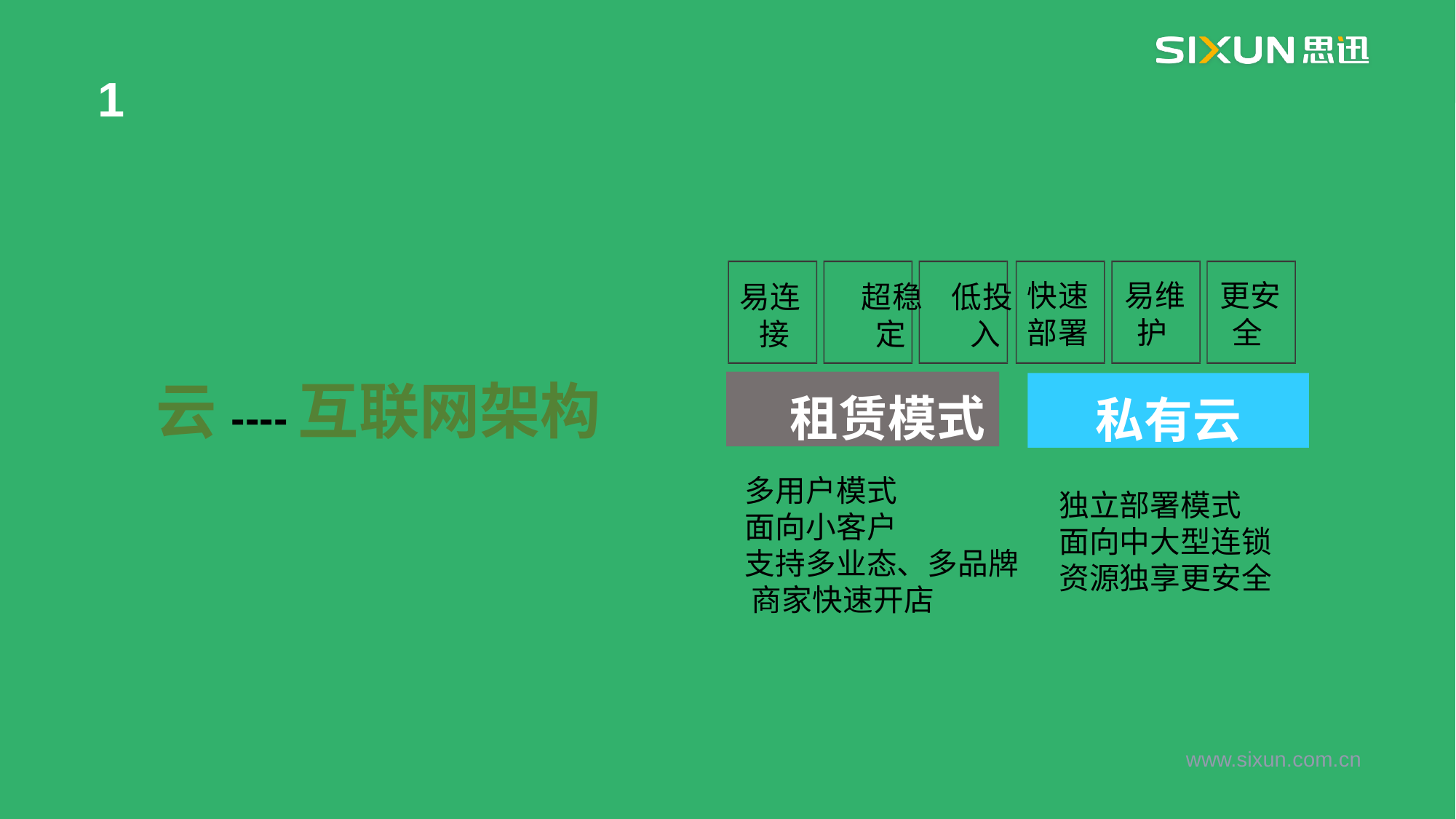

1

快速	易维	更安  部署		护		全
易连	超稳    低投  接	  定	入
租赁模式
云----互联网架构
私有云
多用户模式
面向小客户
支持多业态、多品牌  商家快速开店
独立部署模式
面向中大型连锁
资源独享更安全